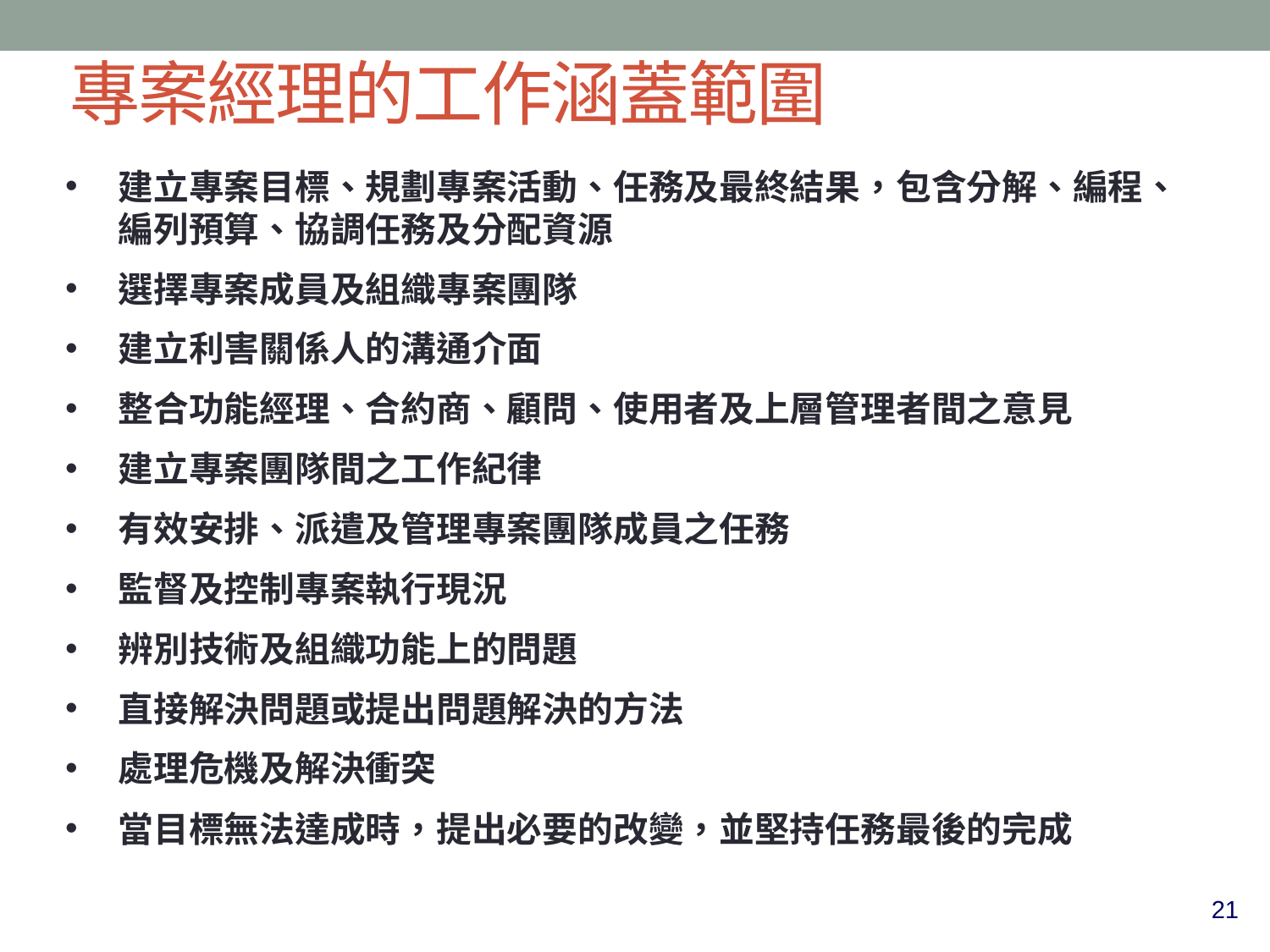

專案經理的工作涵蓋範圍
建立專案目標、規劃專案活動、任務及最終結果，包含分解、編程、編列預算、協調任務及分配資源
選擇專案成員及組織專案團隊
建立利害關係人的溝通介面
整合功能經理、合約商、顧問、使用者及上層管理者間之意見
建立專案團隊間之工作紀律
有效安排、派遣及管理專案團隊成員之任務
監督及控制專案執行現況
辨別技術及組織功能上的問題
直接解決問題或提出問題解決的方法
處理危機及解決衝突
當目標無法達成時，提出必要的改變，並堅持任務最後的完成
21